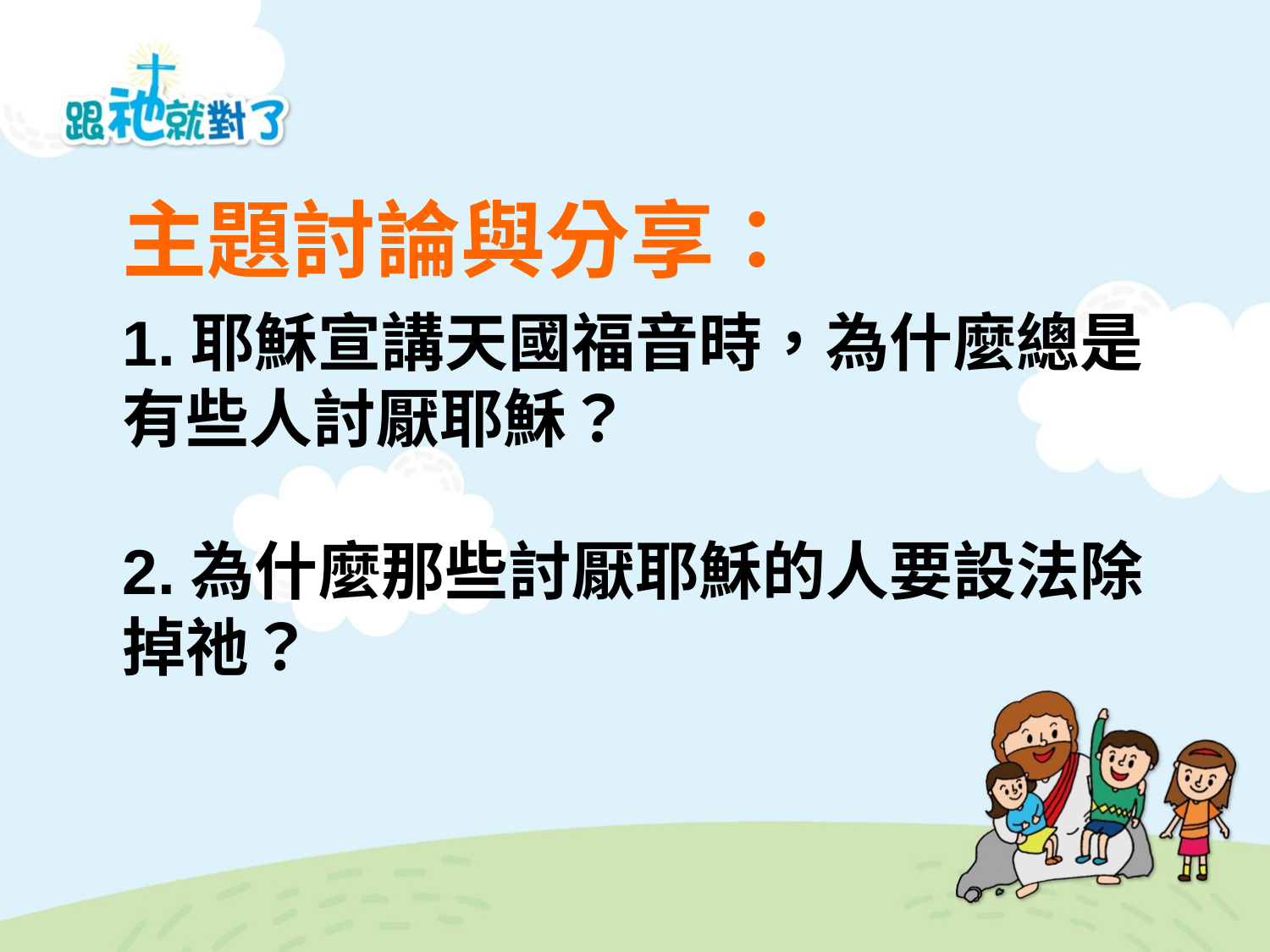

主題討論與分享：
1.耶穌宣講天國福音時，為什麼總是有些人討厭耶穌？

2.為什麼那些討厭耶穌的人要設法除掉祂？